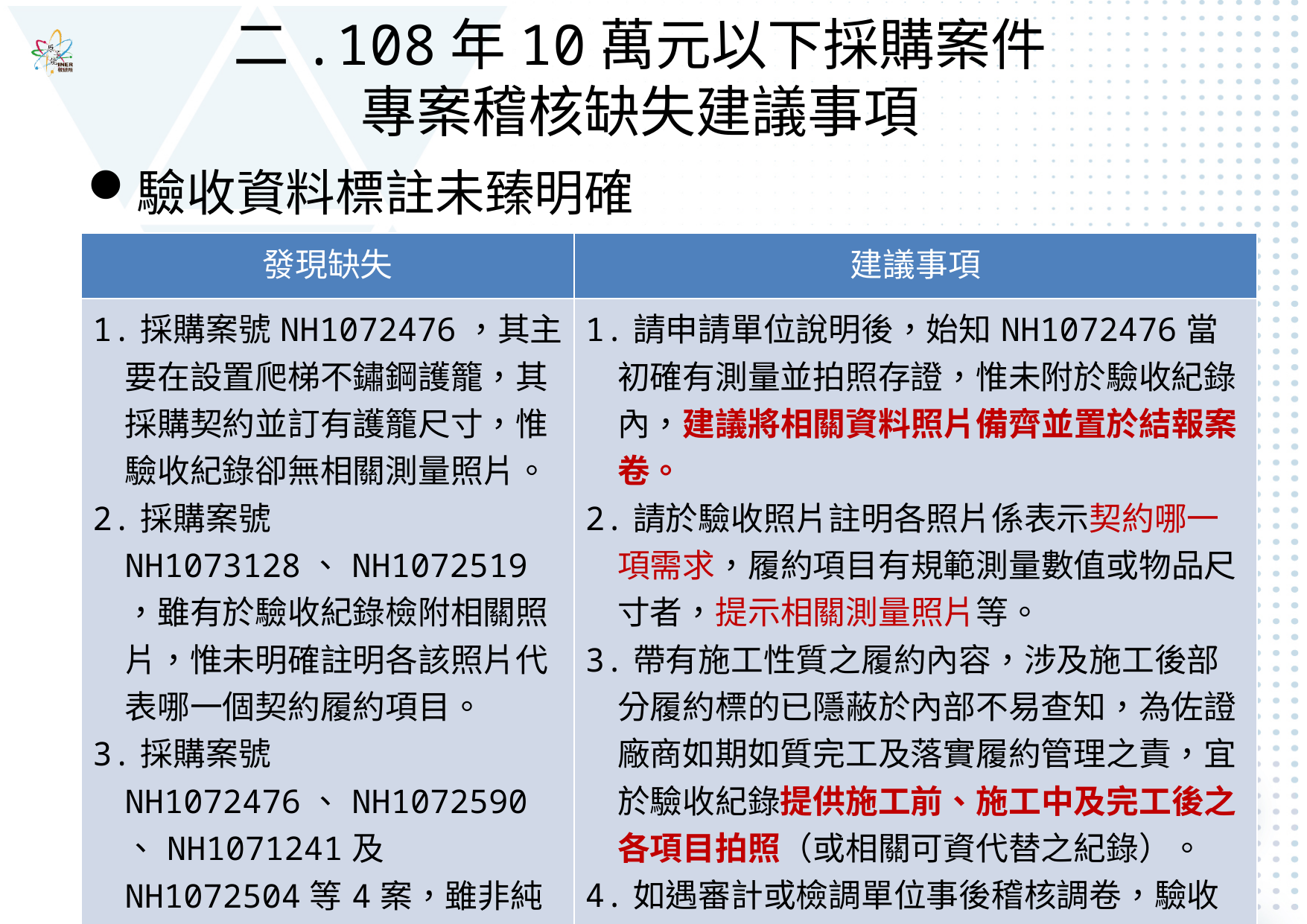

二.108年10萬元以下採購案件
專案稽核缺失建議事項
驗收資料標註未臻明確
| 發現缺失 | 建議事項 |
| --- | --- |
| 1.採購案號NH1072476，其主要在設置爬梯不鏽鋼護籠，其採購契約並訂有護籠尺寸，惟驗收紀錄卻無相關測量照片。 2.採購案號NH1073128、NH1072519，雖有於驗收紀錄檢附相關照片，惟未明確註明各該照片代表哪一個契約履約項目。 3.採購案號NH1072476、NH1072590、NH1071241及NH1072504等4案，雖非純工程採購案件，惟部分契約項目帶有施工性質，相關驗收照片僅附單一照片或施工前後照片。 | 1.請申請單位說明後，始知NH1072476當初確有測量並拍照存證，惟未附於驗收紀錄內，建議將相關資料照片備齊並置於結報案卷。 2.請於驗收照片註明各照片係表示契約哪一項需求，履約項目有規範測量數值或物品尺寸者，提示相關測量照片等。 3.帶有施工性質之履約內容，涉及施工後部分履約標的已隱蔽於內部不易查知，為佐證廠商如期如質完工及落實履約管理之責，宜於驗收紀錄提供施工前、施工中及完工後之各項目拍照（或相關可資代替之紀錄）。 4.如遇審計或檢調單位事後稽核調卷，驗收資料完備精確，可使該等機關迅速明確瞭解案件辦理情形，減少後續約詢等繁瑣程序。 |